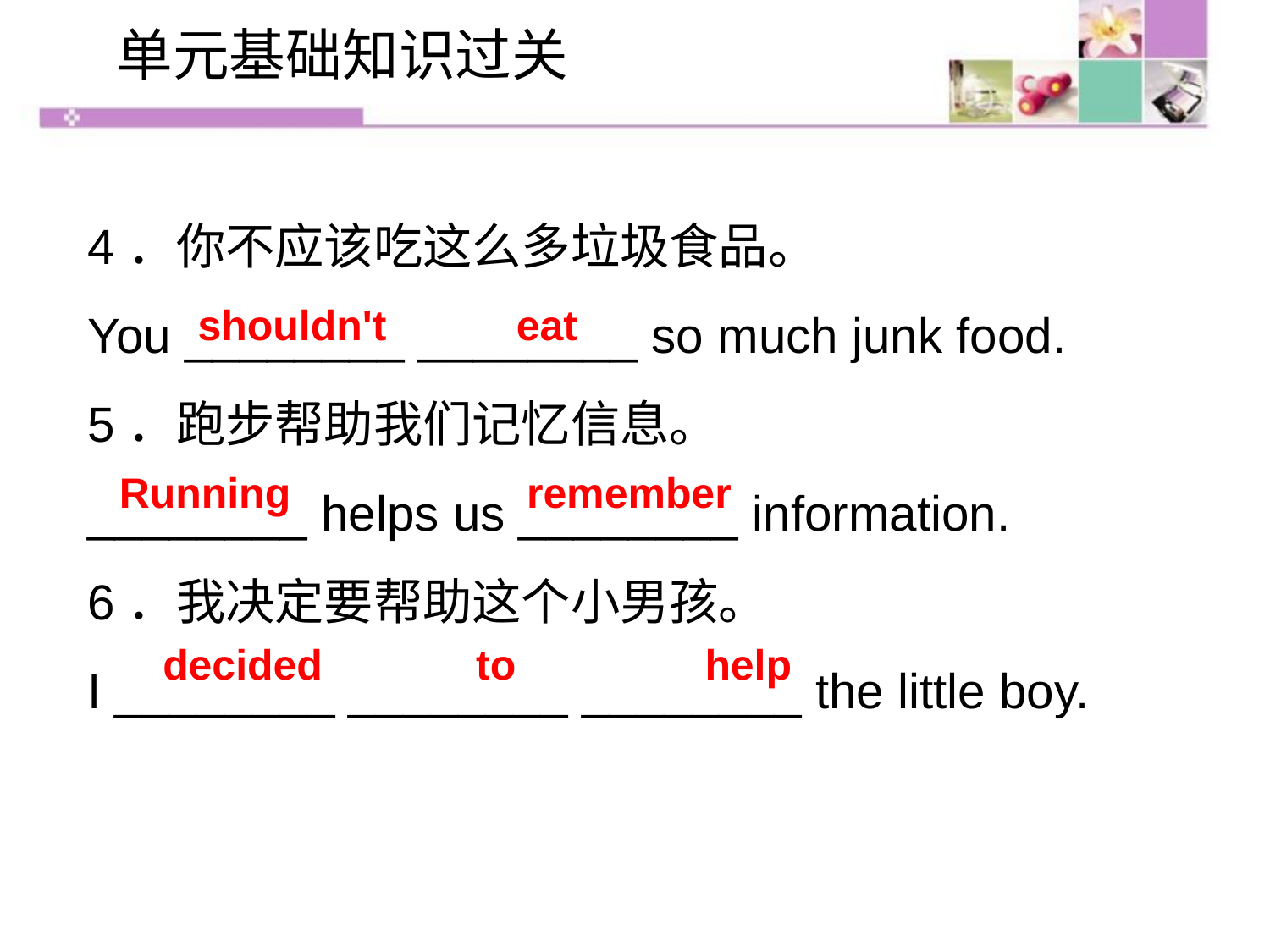

单元基础知识过关
4．你不应该吃这么多垃圾食品。
You ________ ________ so much junk food.
5．跑步帮助我们记忆信息。
________ helps us ________ information.
6．我决定要帮助这个小男孩。
I ________ ________ ________ the little boy.
shouldn't           eat
Running                    remember
decided             to                help